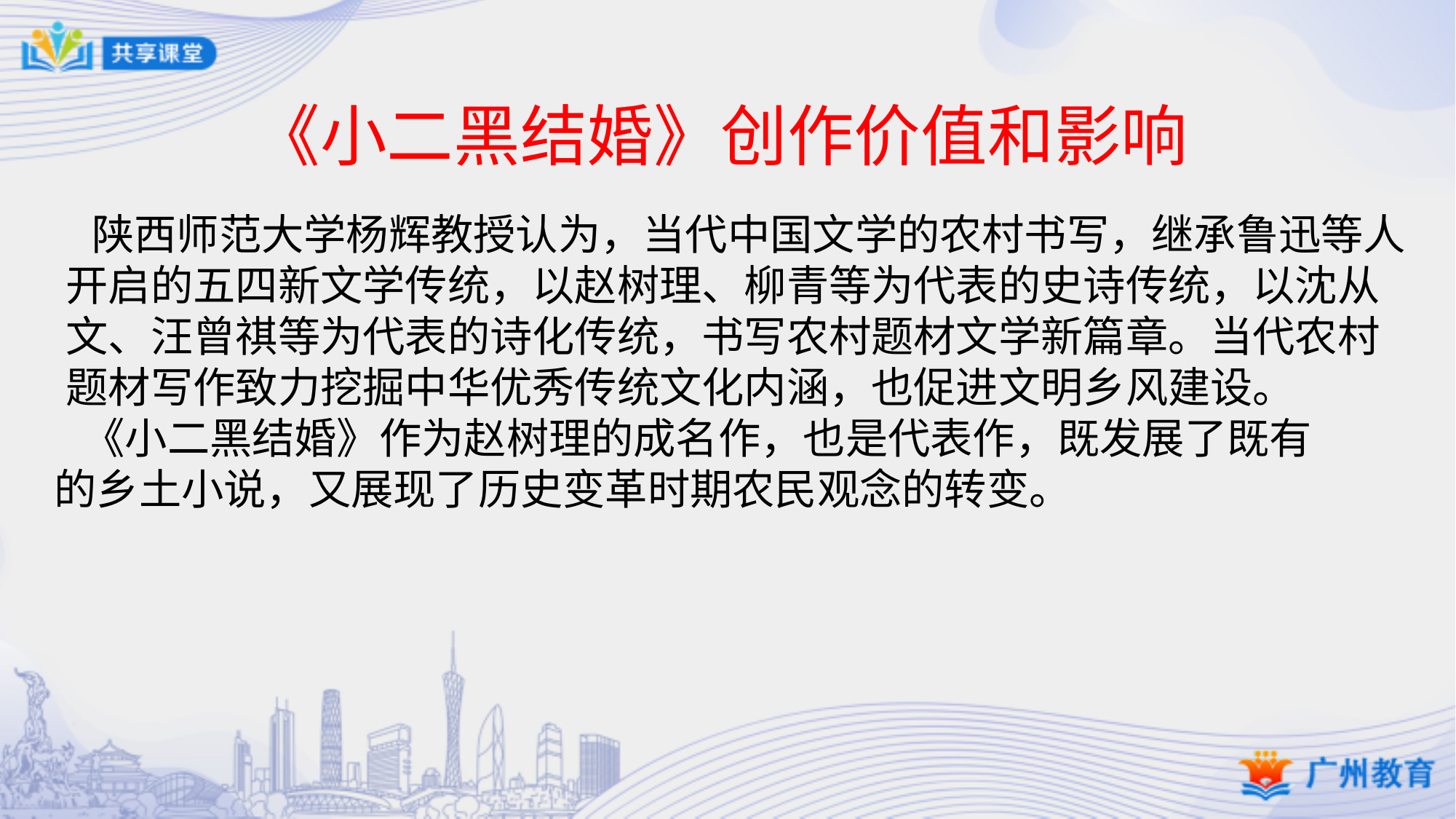

# 《小二黑结婚》创作价值和影响
      陕西师范大学杨辉教授认为，当代中国文学的农村书写，继承鲁迅等人开启的五四新文学传统，以赵树理、柳青等为代表的史诗传统，以沈从文、汪曾祺等为代表的诗化传统，书写农村题材文学新篇章。当代农村题材写作致力挖掘中华优秀传统文化内涵，也促进文明乡风建设。
     《小二黑结婚》作为赵树理的成名作，也是代表作，既发展了既有
  的乡土小说，又展现了历史变革时期农民观念的转变。